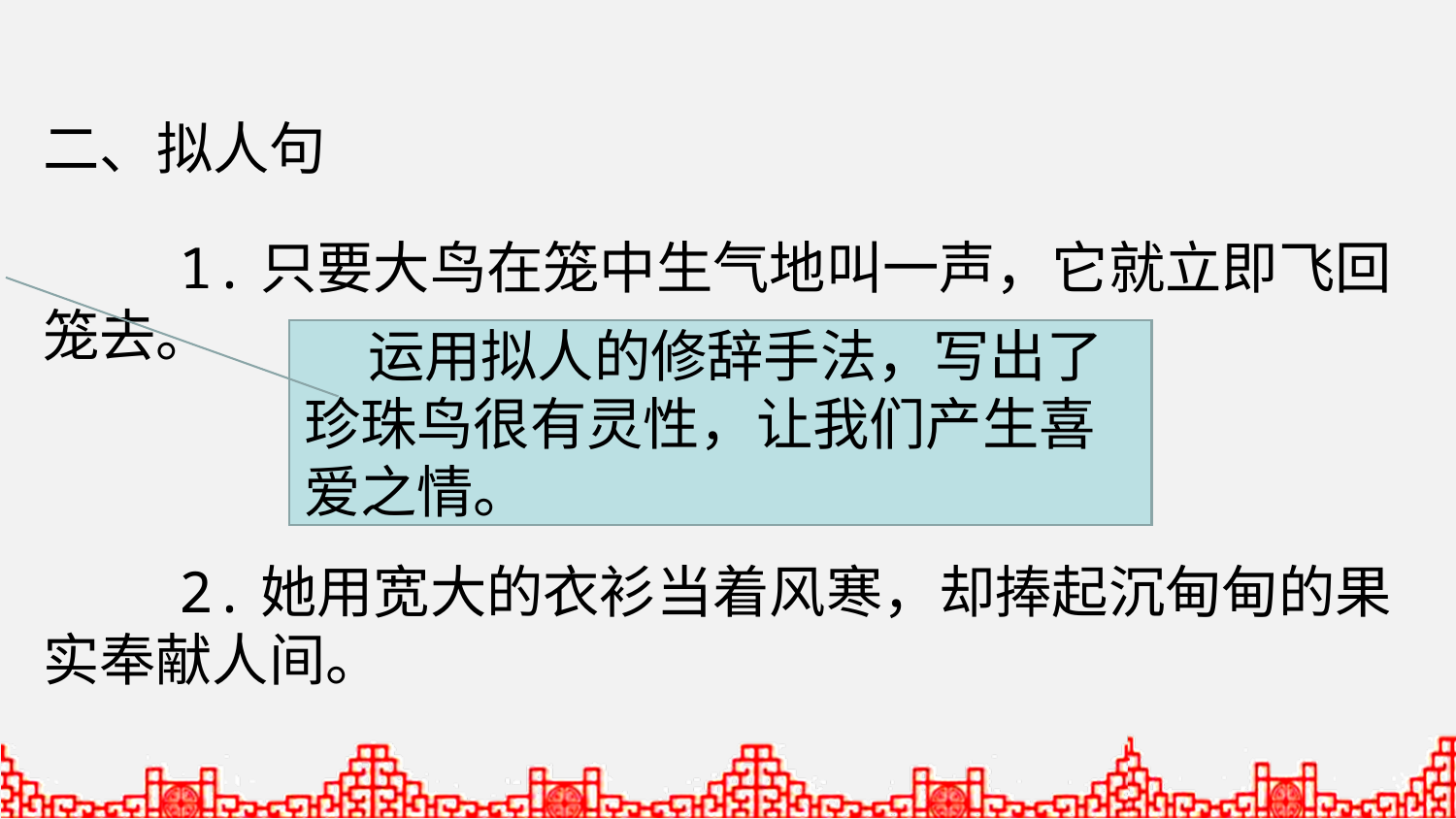

二、拟人句
    1.只要大鸟在笼中生气地叫一声，它就立即飞回笼去。
    运用拟人的修辞手法，写出了珍珠鸟很有灵性，让我们产生喜爱之情。
    2.她用宽大的衣衫当着风寒，却捧起沉甸甸的果实奉献人间。